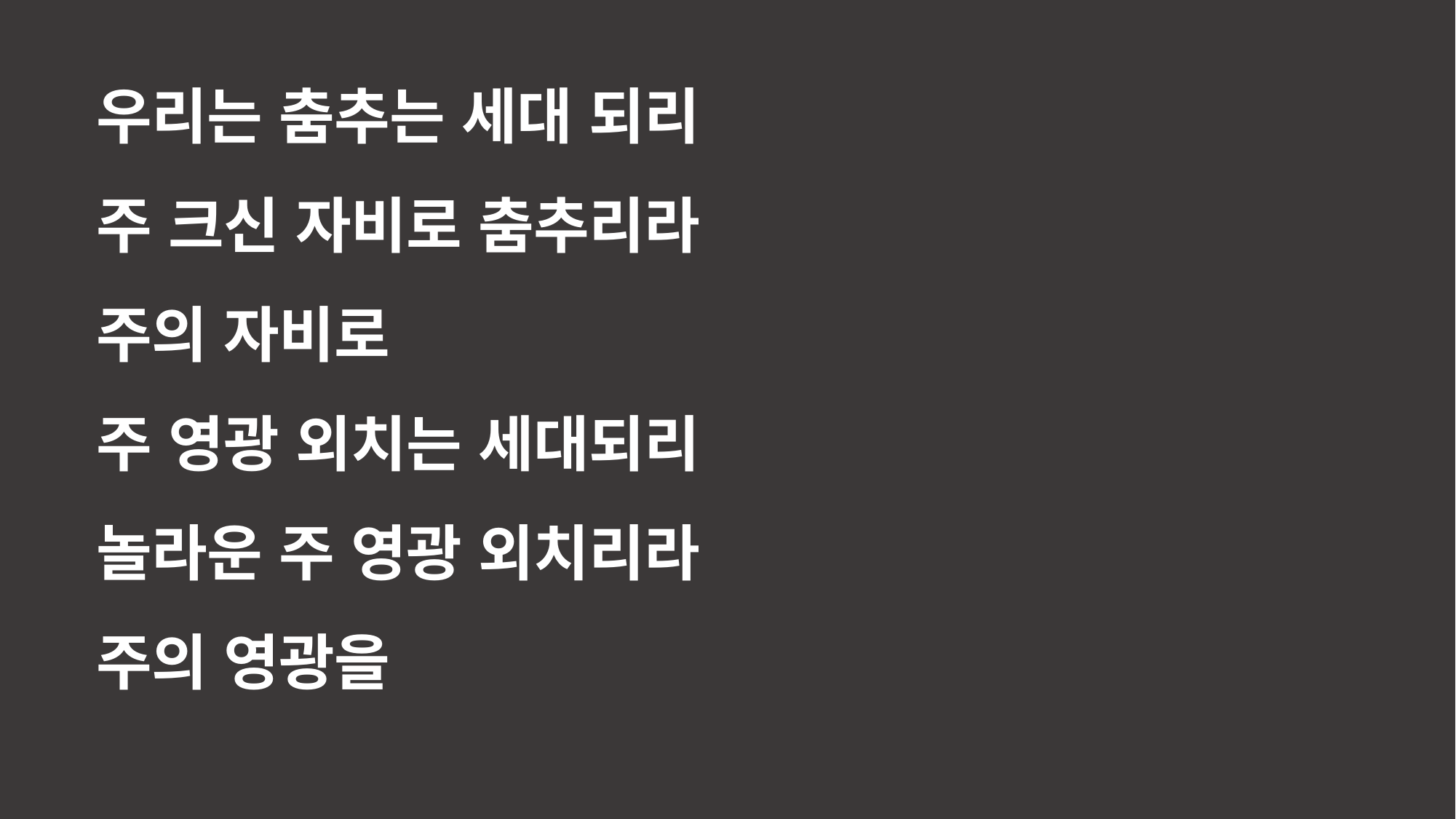

우리는 춤추는 세대 되리
주 크신 자비로 춤추리라
주의 자비로
주 영광 외치는 세대되리
놀라운 주 영광 외치리라
주의 영광을